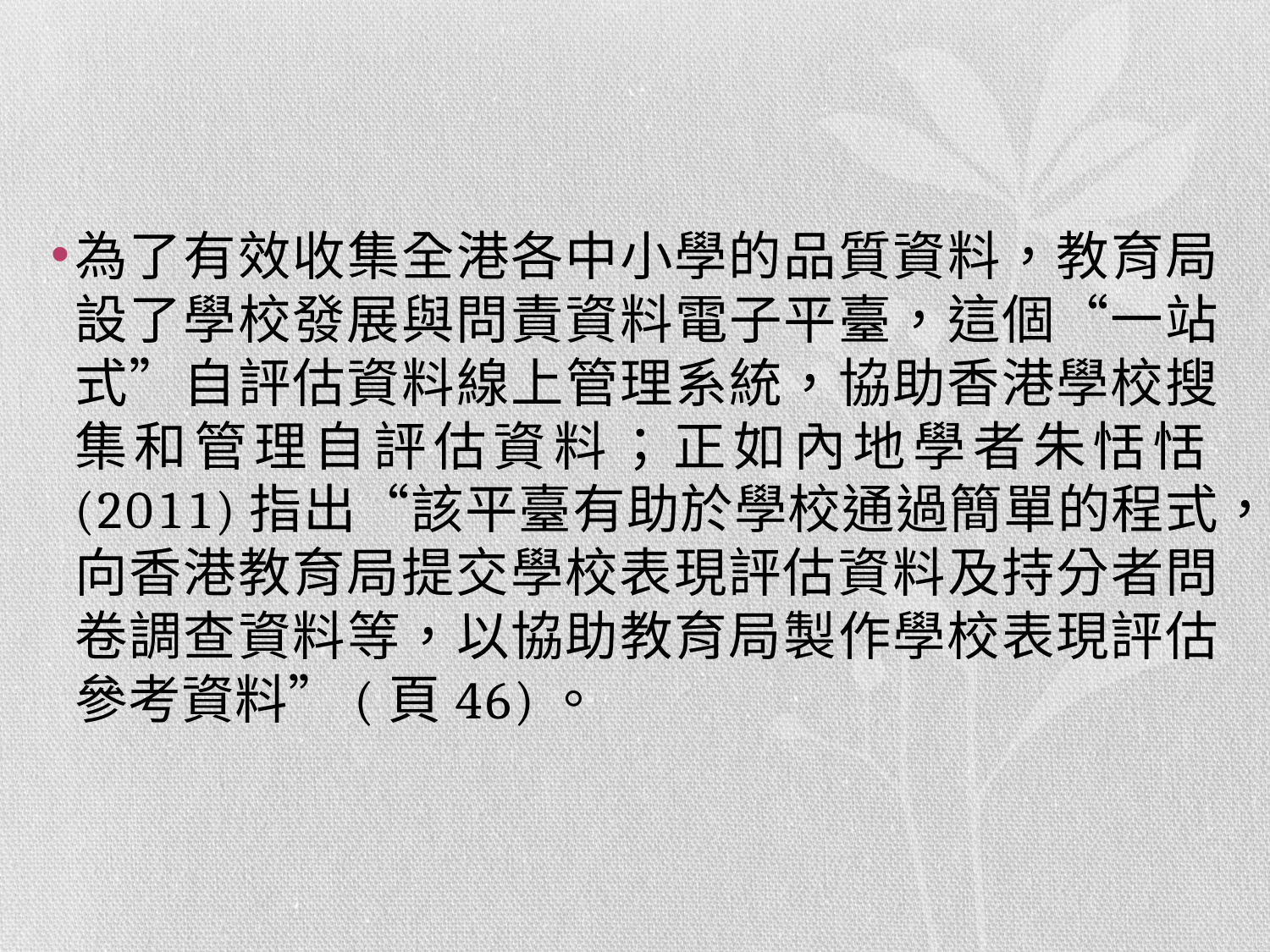

#
為了有效收集全港各中小學的品質資料，教育局設了學校發展與問責資料電子平臺，這個“一站式”自評估資料線上管理系統，協助香港學校搜集和管理自評估資料；正如內地學者朱恬恬(2011)指出“該平臺有助於學校通過簡單的程式，向香港教育局提交學校表現評估資料及持分者問卷調查資料等，以協助教育局製作學校表現評估參考資料”(頁46)。